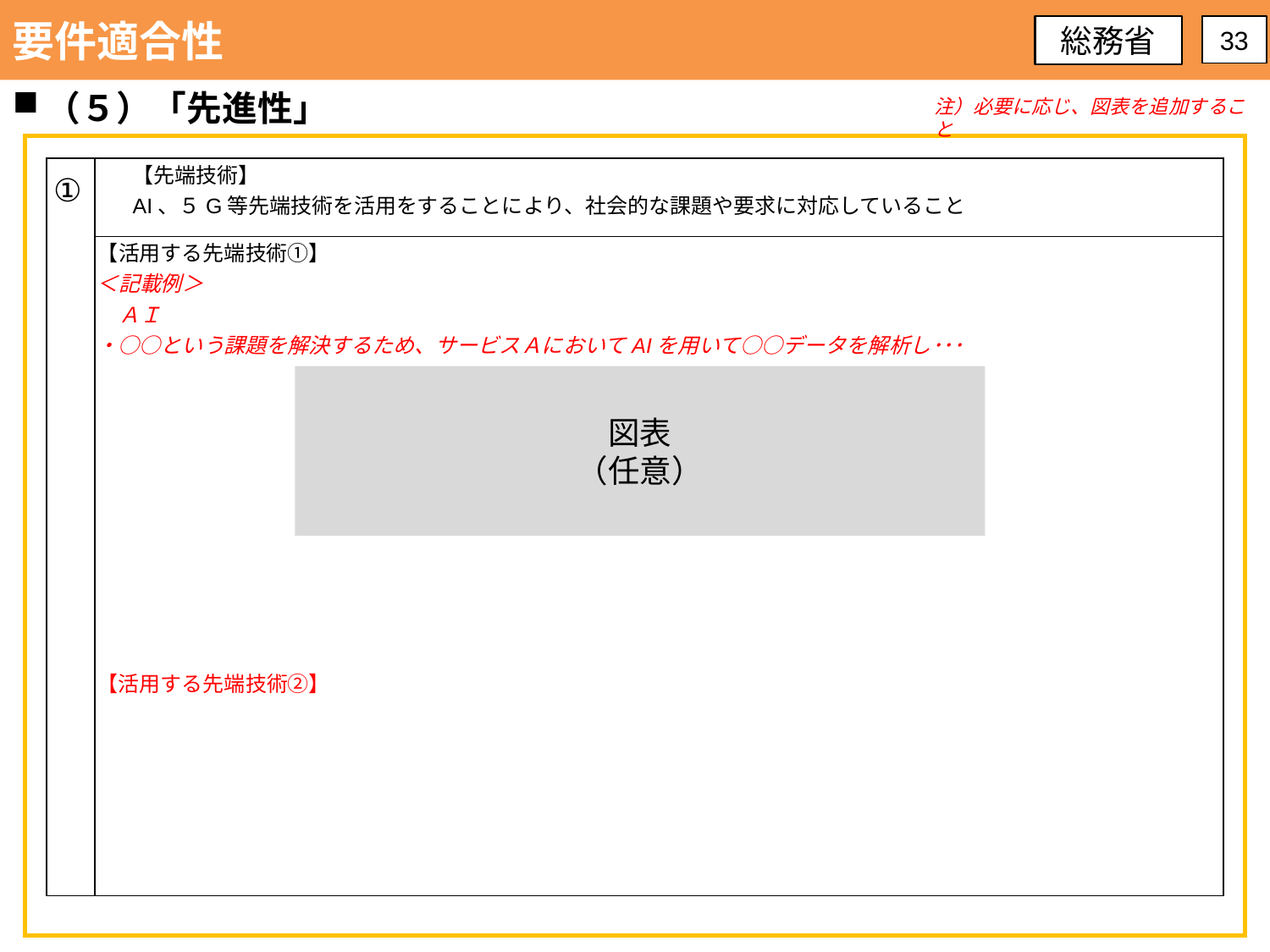

要件適合性
総務省
33
（５）「先進性」
注）必要に応じ、図表を追加すること

| ① | 【先端技術】 AI、５G等先端技術を活用をすることにより、社会的な課題や要求に対応していること |
| --- | --- |
|  | 【活用する先端技術①】 ＜記載例＞ 　ＡＩ ・○○という課題を解決するため、サービスＡにおいてAIを用いて○○データを解析し･･･ 【活用する先端技術②】 |
図表
（任意）